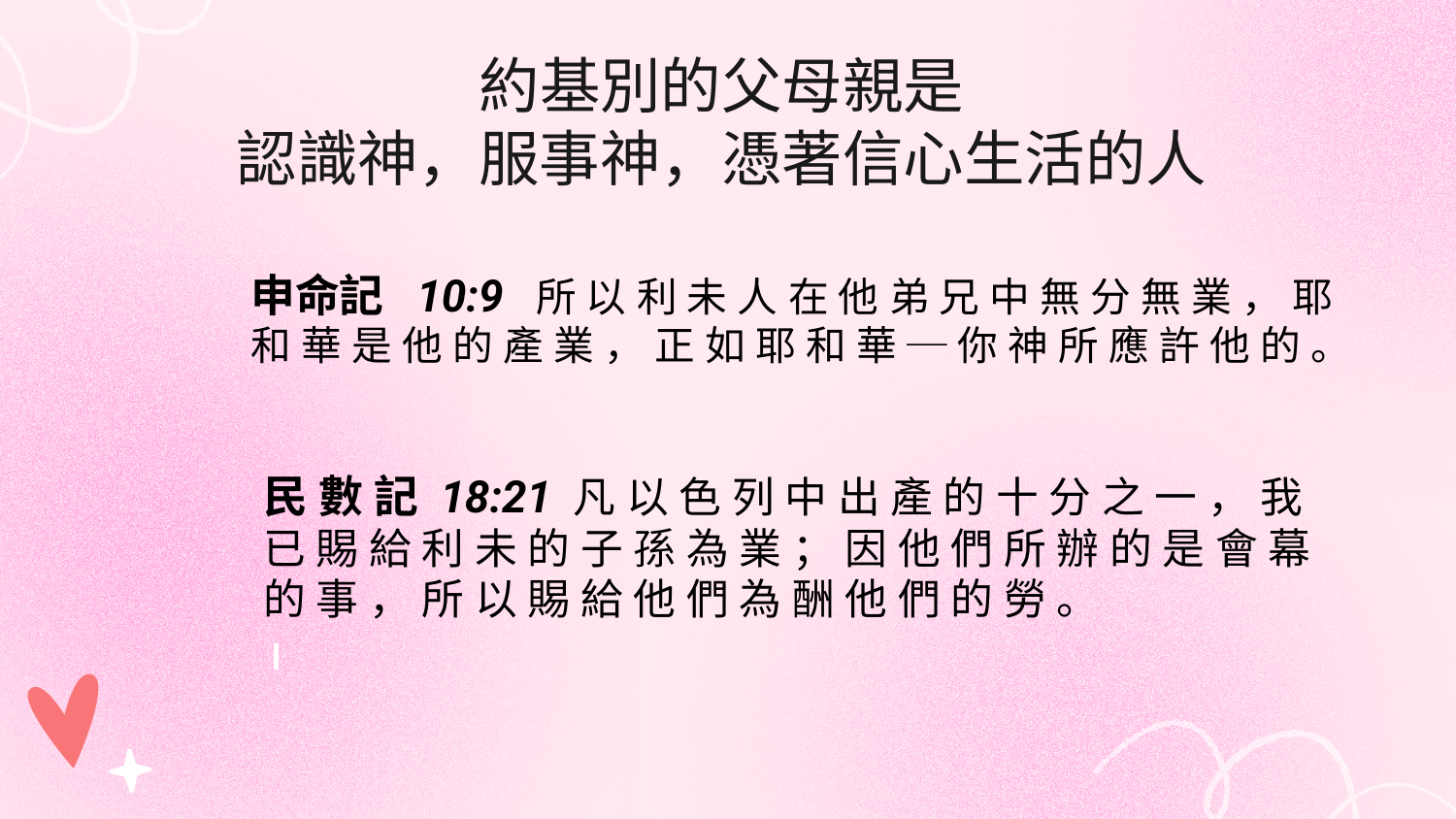

# 約基別的父母親是
認識神，服事神，憑著信心生活的人

申命記  10:9  所 以 利 未 人 在 他 弟 兄 中 無 分 無 業 ， 耶 和 華 是 他 的 產 業 ， 正 如 耶 和 華 ─ 你 神 所 應 許 他 的 。

民 數 記 18:21 凡 以 色 列 中 出 產 的 十 分 之 一 ， 我 已 賜 給 利 未 的 子 孫 為 業 ； 因 他 們 所 辦 的 是 會 幕 的 事 ， 所 以 賜 給 他 們 為 酬 他 們 的 勞 。